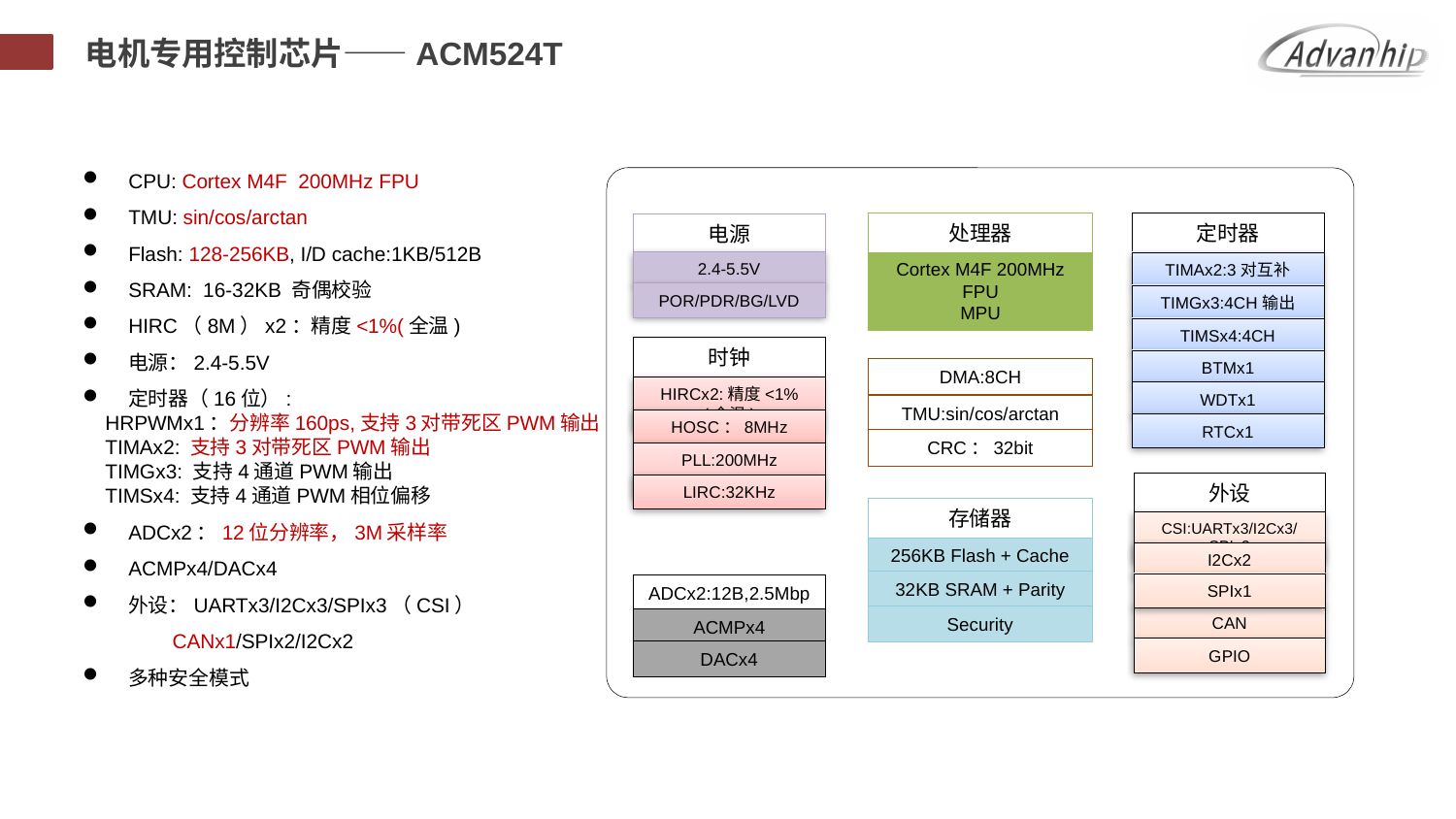

电机专用控制芯片——ACM524T
CPU: Cortex M4F  200MHz FPU
TMU: sin/cos/arctan
Flash: 128-256KB, I/D cache:1KB/512B
SRAM:  16-32KB 奇偶校验
HIRC（8M）x2：精度<1%(全温)
电源：2.4-5.5V
定时器（16位）:
    HRPWMx1：分辨率160ps,支持3对带死区PWM输出
    TIMAx2: 支持3对带死区PWM输出
    TIMGx3: 支持4通道PWM输出
    TIMSx4: 支持4通道PWM相位偏移
ADCx2：12位分辨率，3M采样率
ACMPx4/DACx4
外设：UARTx3/I2Cx3/SPIx3（CSI）
                CANx1/SPIx2/I2Cx2
多种安全模式

处理器
定时器
电源
Cortex M4F 200MHz
FPU
MPU
2.4-5.5V
TIMAx2:3对互补
POR/PDR/BG/LVD
TIMGx3:4CH输出
TIMSx4:4CH
时钟
BTMx1
DMA:8CH
HIRCx2:精度<1%(全温)
WDTx1
TMU:sin/cos/arctan
HOSC：8MHz
RTCx1
CRC：32bit
PLL:200MHz

外设
LIRC:32KHz
存储器
CSI:UARTx3/I2Cx3/SPIx3
256KB Flash + Cache
I2Cx2
32KB SRAM + Parity
SPIx1
ADCx2:12B,2.5Mbps
CAN
Security
ACMPx4
GPIO
DACx4